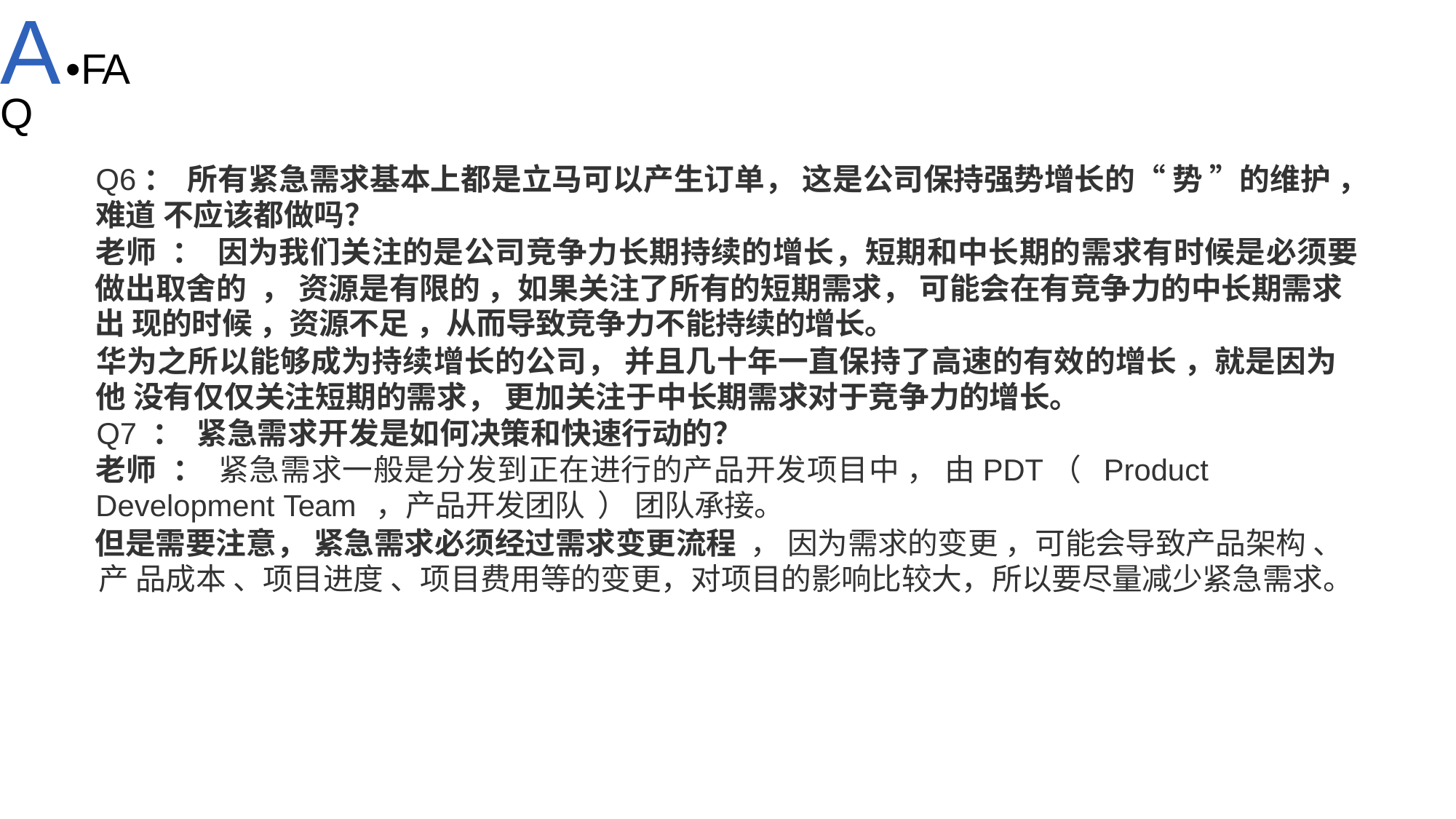

A•FAQ

Q6：  所有紧急需求基本上都是立马可以产生订单， 这是公司保持强势增长的“ 势 ”的维护 ，难道 不应该都做吗？
老师 ：  因为我们关注的是公司竞争力长期持续的增长，短期和中长期的需求有时候是必须要 做出取舍的 ， 资源是有限的 ，如果关注了所有的短期需求， 可能会在有竞争力的中长期需求出 现的时候 ，资源不足 ，从而导致竞争力不能持续的增长。
华为之所以能够成为持续增长的公司， 并且几十年一直保持了高速的有效的增长 ，就是因为他 没有仅仅关注短期的需求， 更加关注于中长期需求对于竞争力的增长。
Q7 ：  紧急需求开发是如何决策和快速行动的？
老师  ：  紧急需求一般是分发到正在进行的产品开发项目中 ， 由PDT（  Product Development Team ，产品开发团队  ） 团队承接。
但是需要注意， 紧急需求必须经过需求变更流程  ， 因为需求的变更 ，可能会导致产品架构 、产 品成本 、项目进度 、项目费用等的变更，对项目的影响比较大，所以要尽量减少紧急需求。